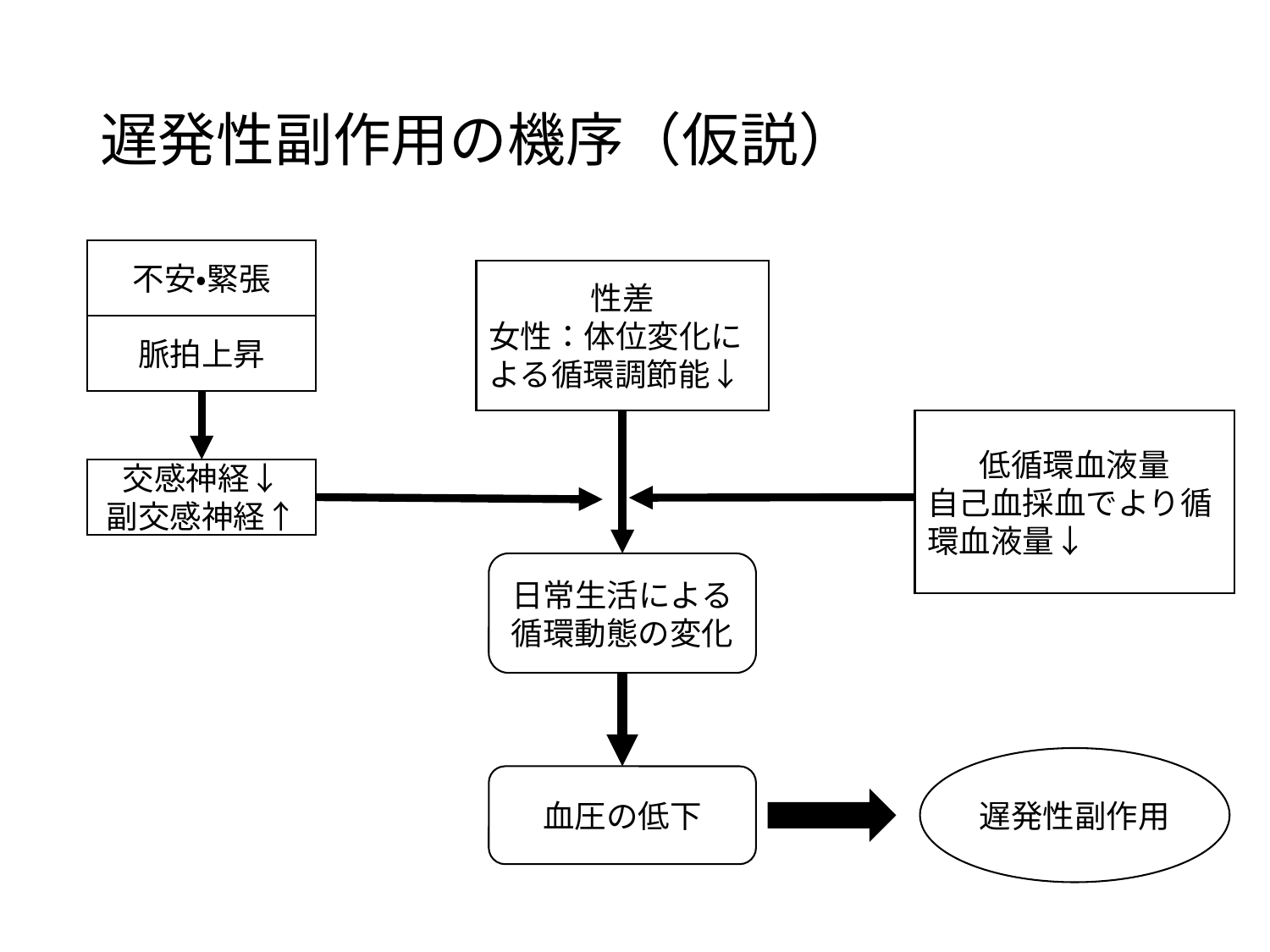

# 遅発性副作用の機序（仮説）
不安・緊張
性差
女性：体位変化による循環調節能↓
脈拍上昇
低循環血液量
自己血採血でより循環血液量↓
交感神経↓
副交感神経↑
日常生活による循環動態の変化
遅発性副作用

血圧の低下